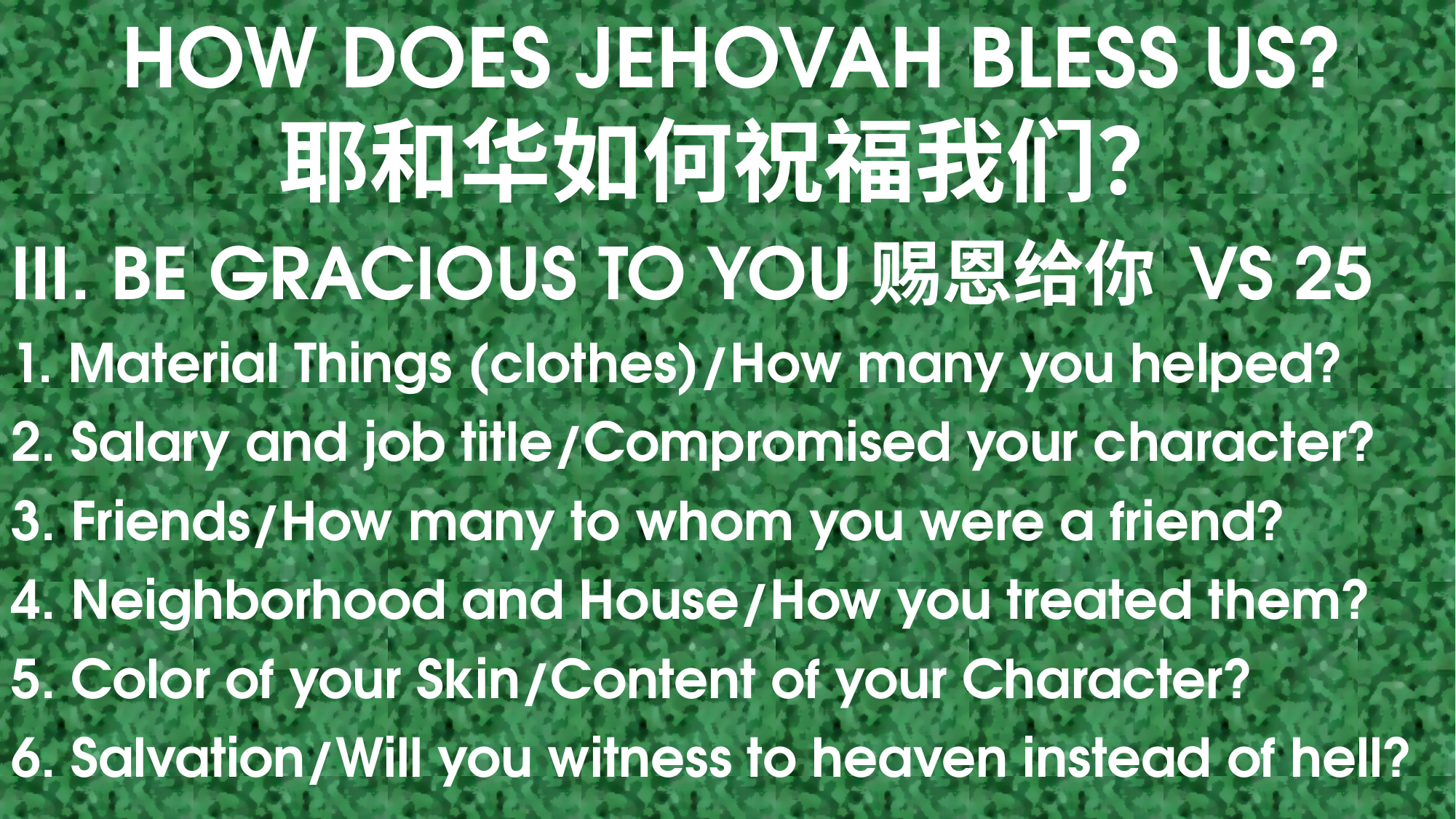

# HOW DOES JEHOVAH BLESS US? 耶和华如何祝福我们？
III. BE GRACIOUS TO YOU赐恩给你 VS 25
1. Material Things (clothes)/How many you helped?
2. Salary and job title/Compromised your character?
3. Friends/How many to whom you were a friend?
4. Neighborhood and House/How you treated them?
5. Color of your Skin/Content of your Character?
6. Salvation/Will you witness to heaven instead of hell?